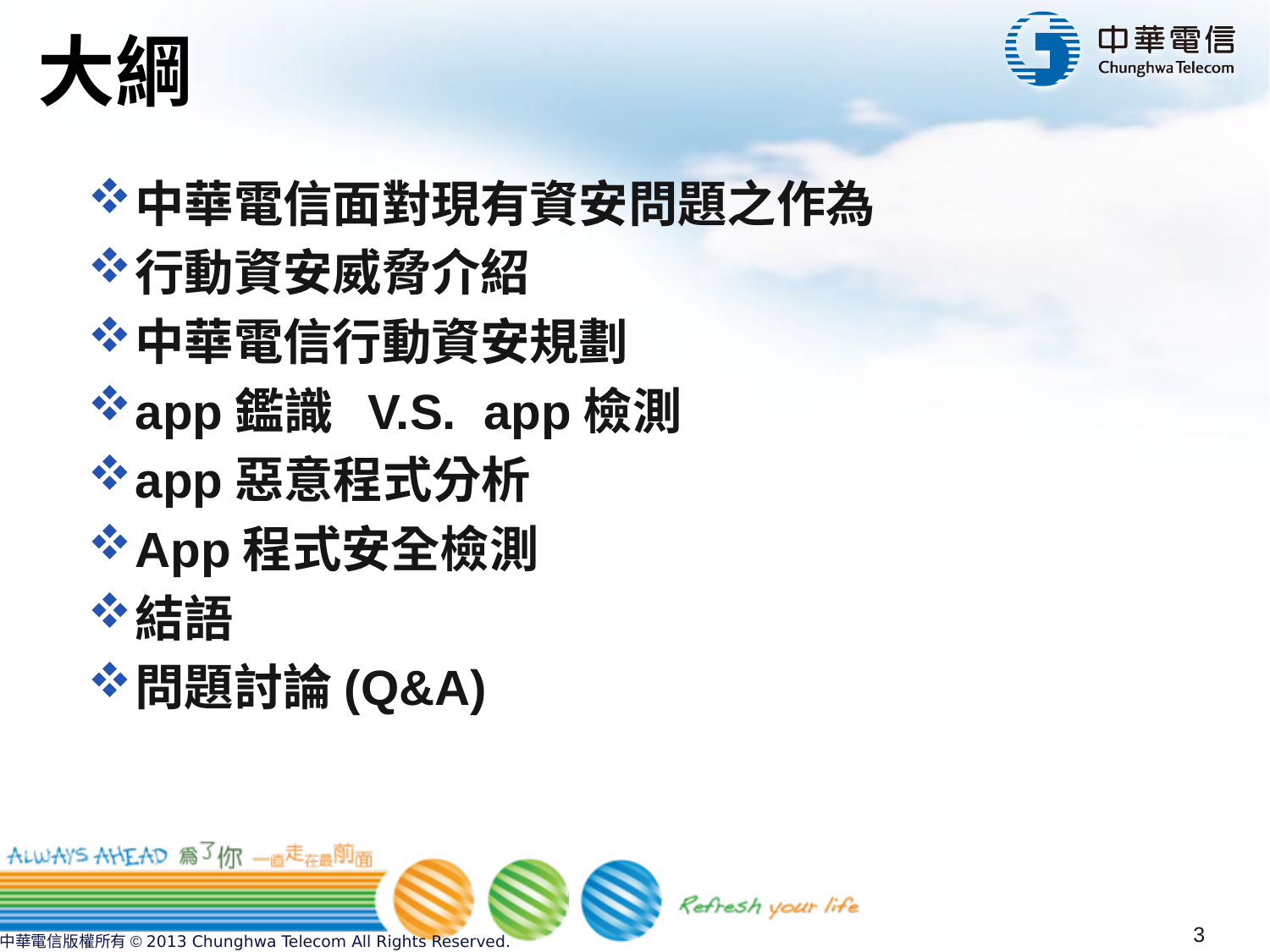

# 大綱
中華電信面對現有資安問題之作為
行動資安威脅介紹
中華電信行動資安規劃
app鑑識  V.S.  app檢測
app惡意程式分析
App程式安全檢測
結語
問題討論(Q&A)